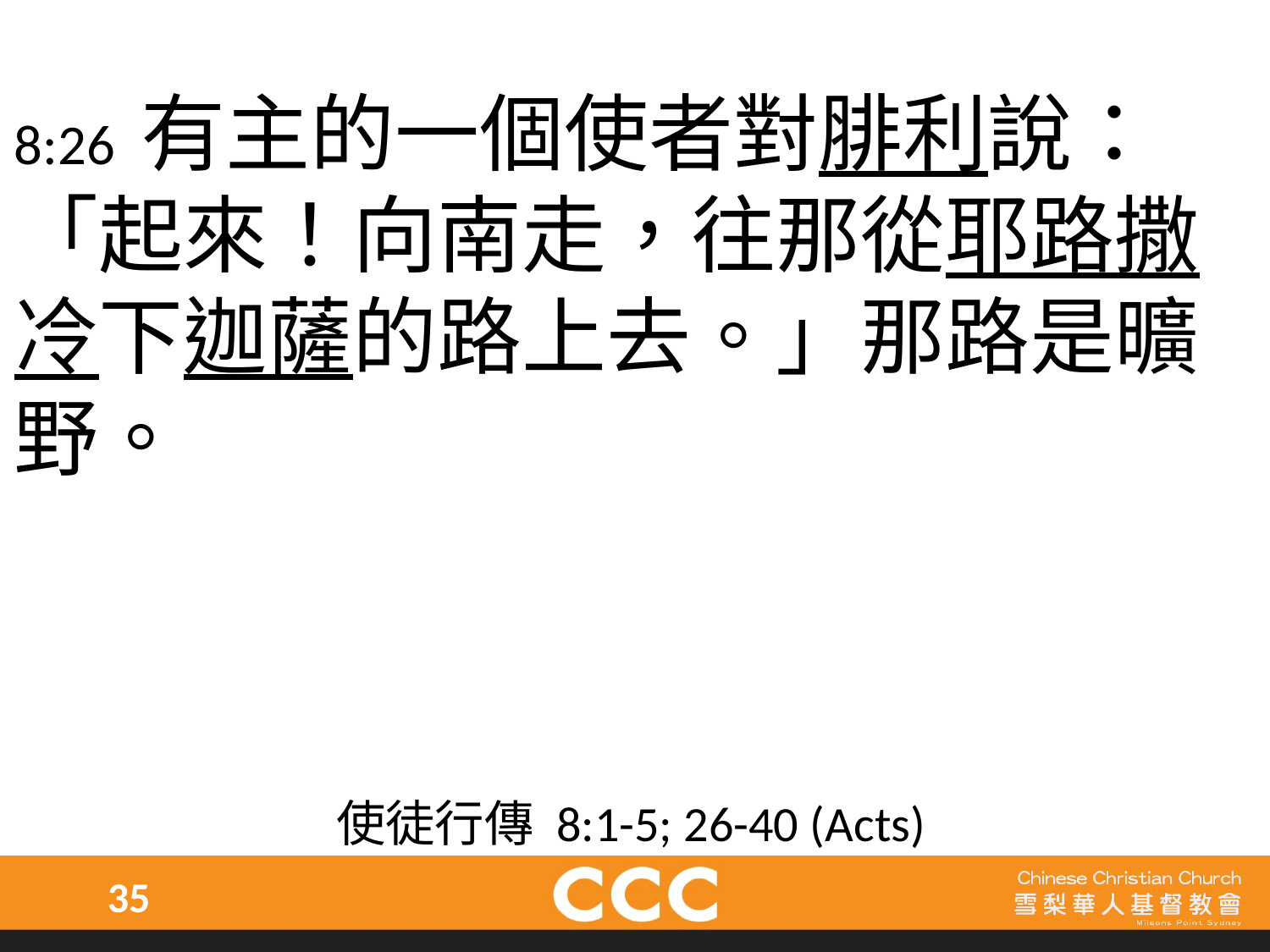

8:26 有主的一個使者對腓利說：「起來！向南走，往那從耶路撒冷下迦薩的路上去。」那路是曠野。
使徒行傳 8:1-5; 26-40 (Acts)
35